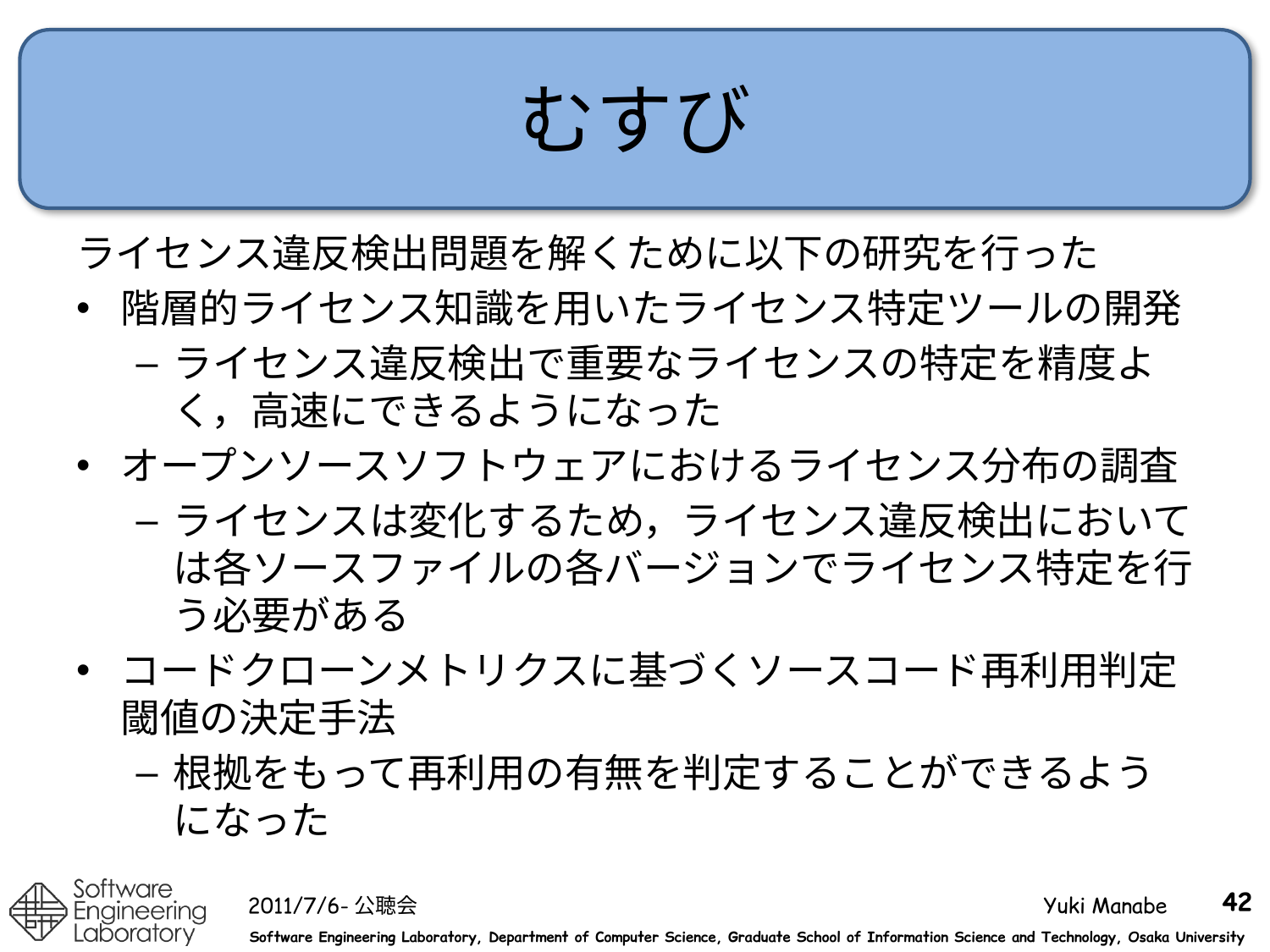

# むすび
ライセンス違反検出問題を解くために以下の研究を行った
階層的ライセンス知識を用いたライセンス特定ツールの開発
ライセンス違反検出で重要なライセンスの特定を精度よく，高速にできるようになった
オープンソースソフトウェアにおけるライセンス分布の調査
ライセンスは変化するため，ライセンス違反検出においては各ソースファイルの各バージョンでライセンス特定を行う必要がある
コードクローンメトリクスに基づくソースコード再利用判定閾値の決定手法
根拠をもって再利用の有無を判定することができるようになった
42
2011/7/6-公聴会
Yuki Manabe